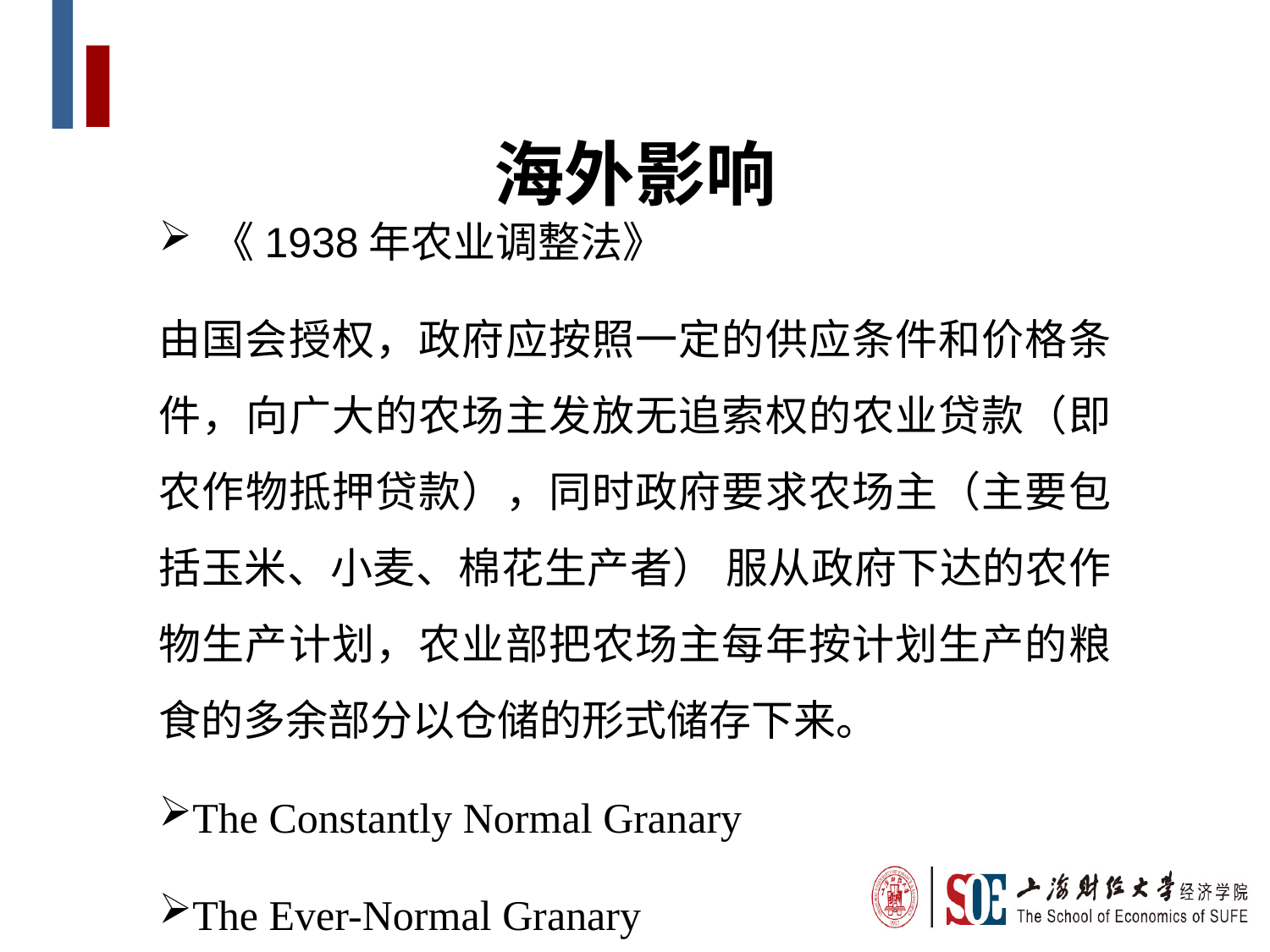

海外影响
 《1938年农业调整法》
由国会授权，政府应按照一定的供应条件和价格条件，向广大的农场主发放无追索权的农业贷款（即农作物抵押贷款），同时政府要求农场主（主要包括玉米、小麦、棉花生产者） 服从政府下达的农作物生产计划，农业部把农场主每年按计划生产的粮食的多余部分以仓储的形式储存下来。
The Constantly Normal Granary
The Ever-Normal Granary